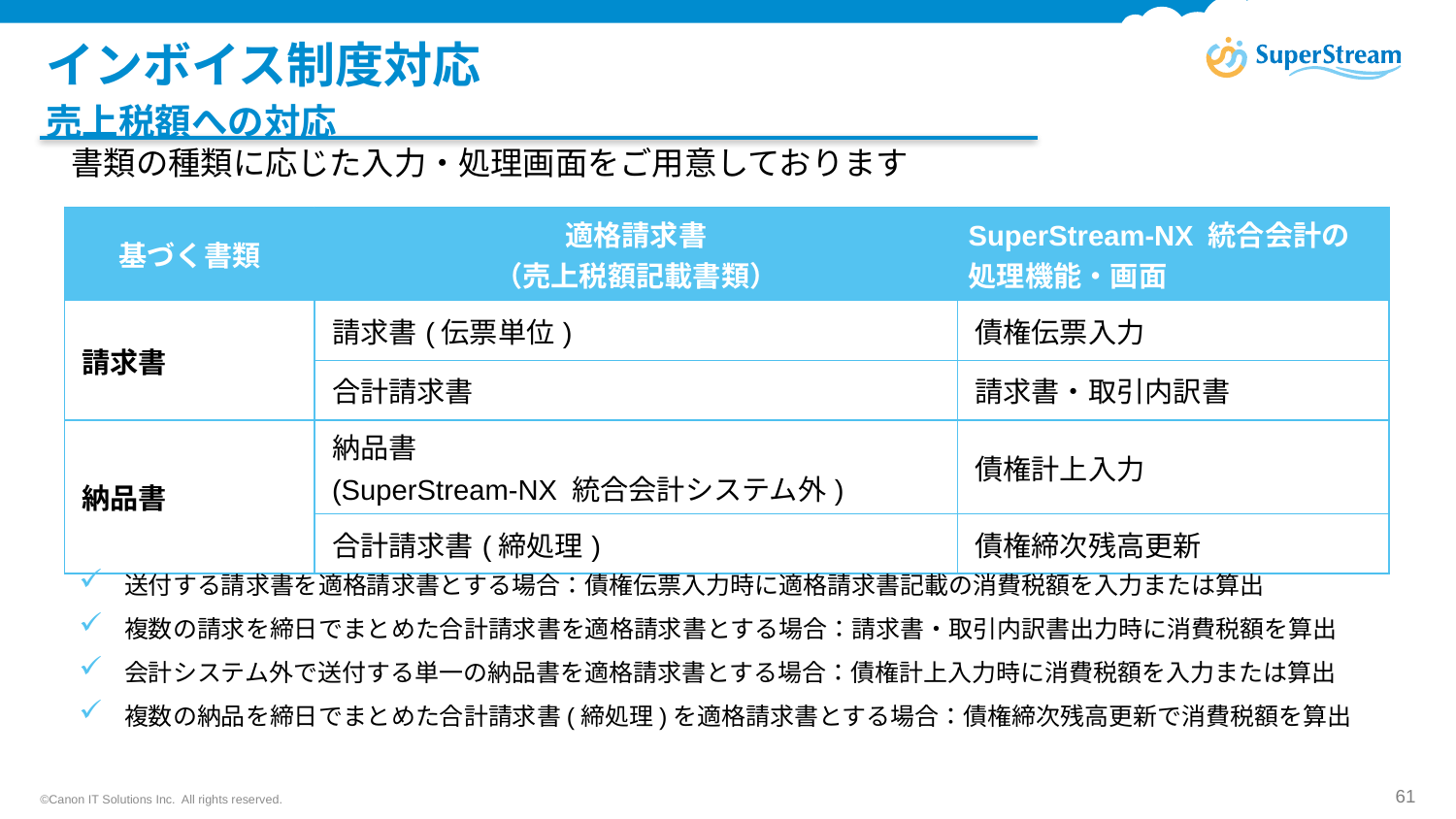

# インボイス制度対応
売上税額への対応
書類の種類に応じた入力・処理画面をご用意しております
| 基づく書類 | 適格請求書 （売上税額記載書類） | SuperStream-NX 統合会計の処理機能・画面 |
| --- | --- | --- |
| 請求書 | 請求書(伝票単位) | 債権伝票入力 |
|  | 合計請求書 | 請求書・取引内訳書 |
| 納品書 | 納品書 (SuperStream-NX 統合会計システム外) | 債権計上入力 |
|  | 合計請求書(締処理) | 債権締次残高更新 |
送付する請求書を適格請求書とする場合：債権伝票入力時に適格請求書記載の消費税額を入力または算出
複数の請求を締日でまとめた合計請求書を適格請求書とする場合：請求書・取引内訳書出力時に消費税額を算出
会計システム外で送付する単一の納品書を適格請求書とする場合：債権計上入力時に消費税額を入力または算出
複数の納品を締日でまとめた合計請求書(締処理)を適格請求書とする場合：債権締次残高更新で消費税額を算出
©Canon IT Solutions Inc.  All rights reserved.
61